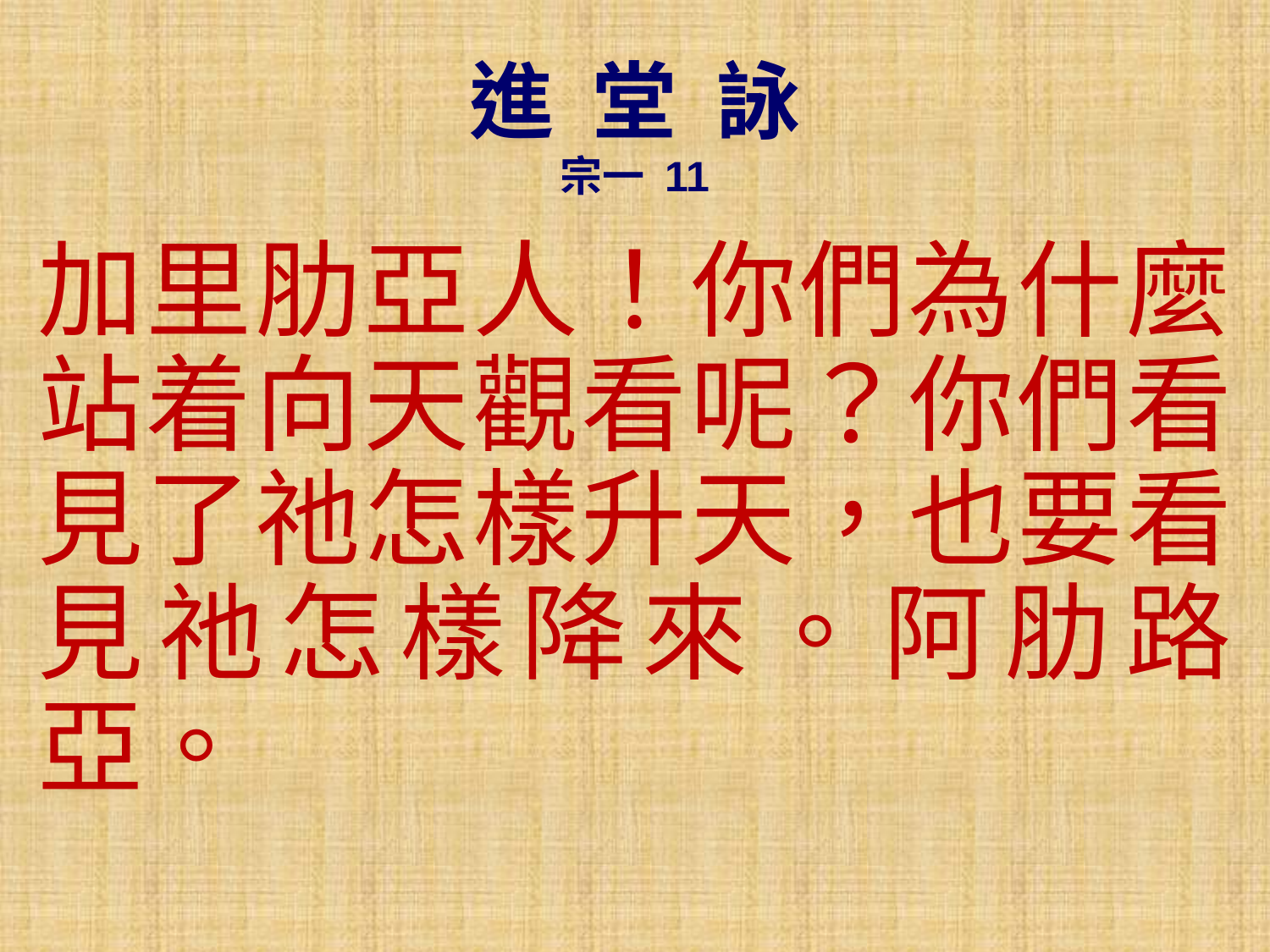

進  堂  詠
宗一 11

加里肋亞人！你們為什麼站着向天觀看呢？你們看見了祂怎樣升天，也要看見祂怎樣降來。阿肋路亞。